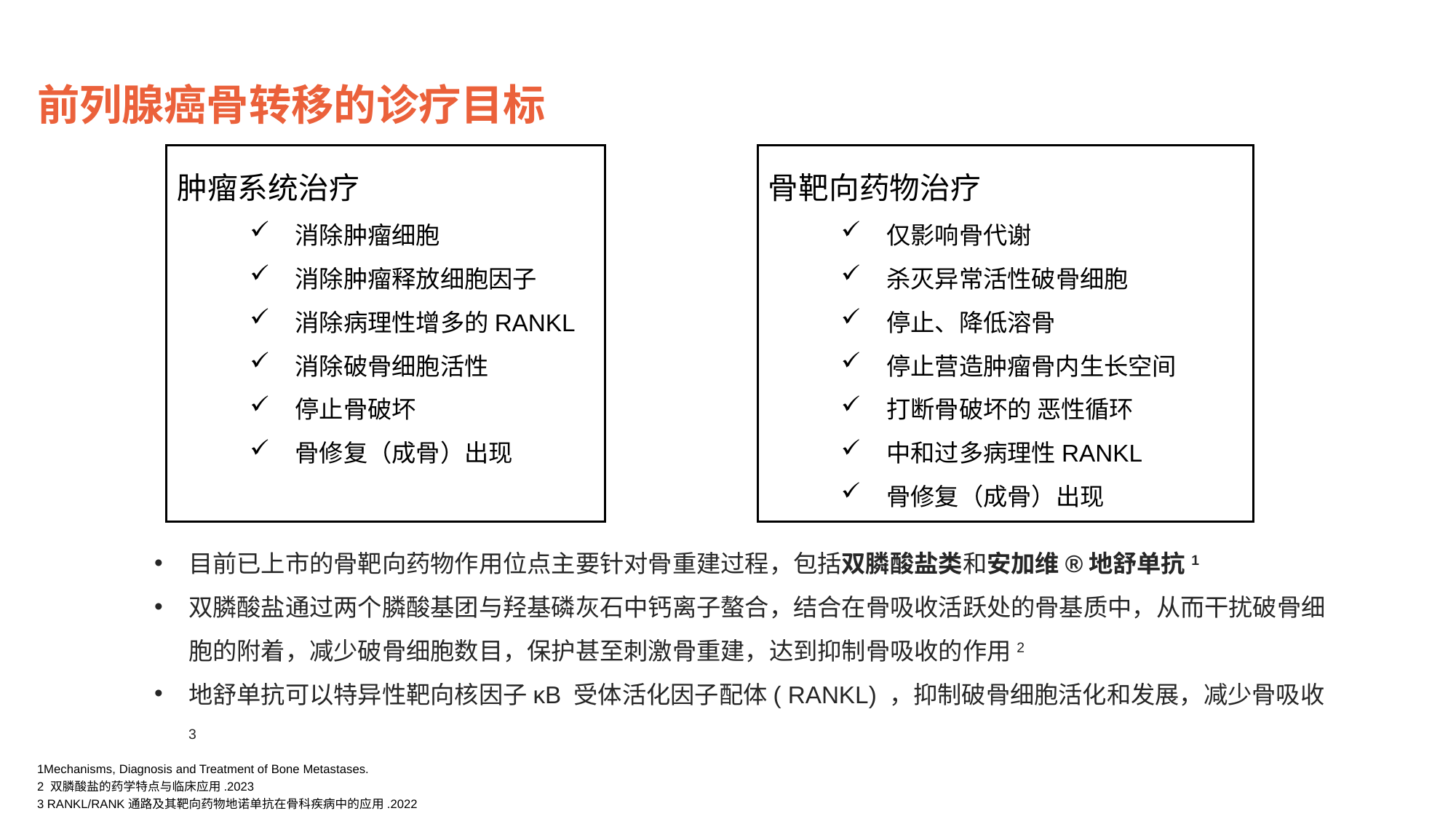

前列腺癌骨转移的诊疗目标
肿瘤系统治疗
消除肿瘤细胞
消除肿瘤释放细胞因子
消除病理性增多的RANKL
消除破骨细胞活性
停止骨破坏
骨修复（成骨）出现
骨靶向药物治疗
仅影响骨代谢
杀灭异常活性破骨细胞
停止、降低溶骨
停止营造肿瘤骨内生长空间
打断骨破坏的 恶性循环
中和过多病理性RANKL
骨修复（成骨）出现
目前已上市的骨靶向药物作用位点主要针对骨重建过程，包括双膦酸盐类和安加维®地舒单抗1
双膦酸盐通过两个膦酸基团与羟基磷灰石中钙离子螯合，结合在骨吸收活跃处的骨基质中，从而干扰破骨细胞的附着，减少破骨细胞数目，保护甚至刺激骨重建，达到抑制骨吸收的作用2
地舒单抗可以特异性靶向核因子κB 受体活化因子配体( RANKL) ，抑制破骨细胞活化和发展，减少骨吸收3
1Mechanisms, Diagnosis and Treatment of Bone Metastases.
2 双膦酸盐的药学特点与临床应用.2023
3 RANKL/RANK通路及其靶向药物地诺单抗在骨科疾病中的应用.2022